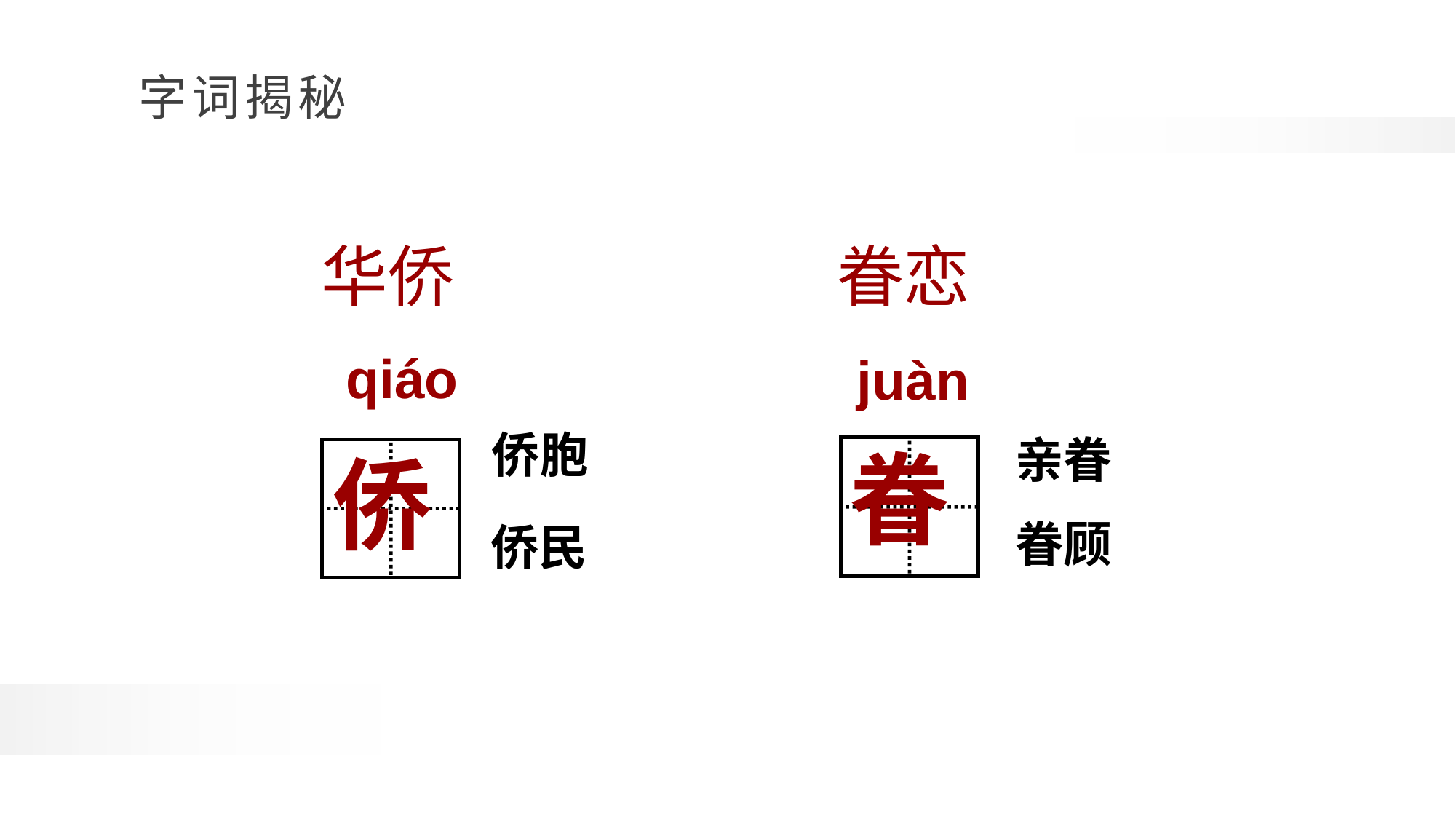

小学学科网  xuekeedu.com
眷恋
华侨
qiáo
juàn
侨胞
亲眷
眷
侨

眷顾
侨民